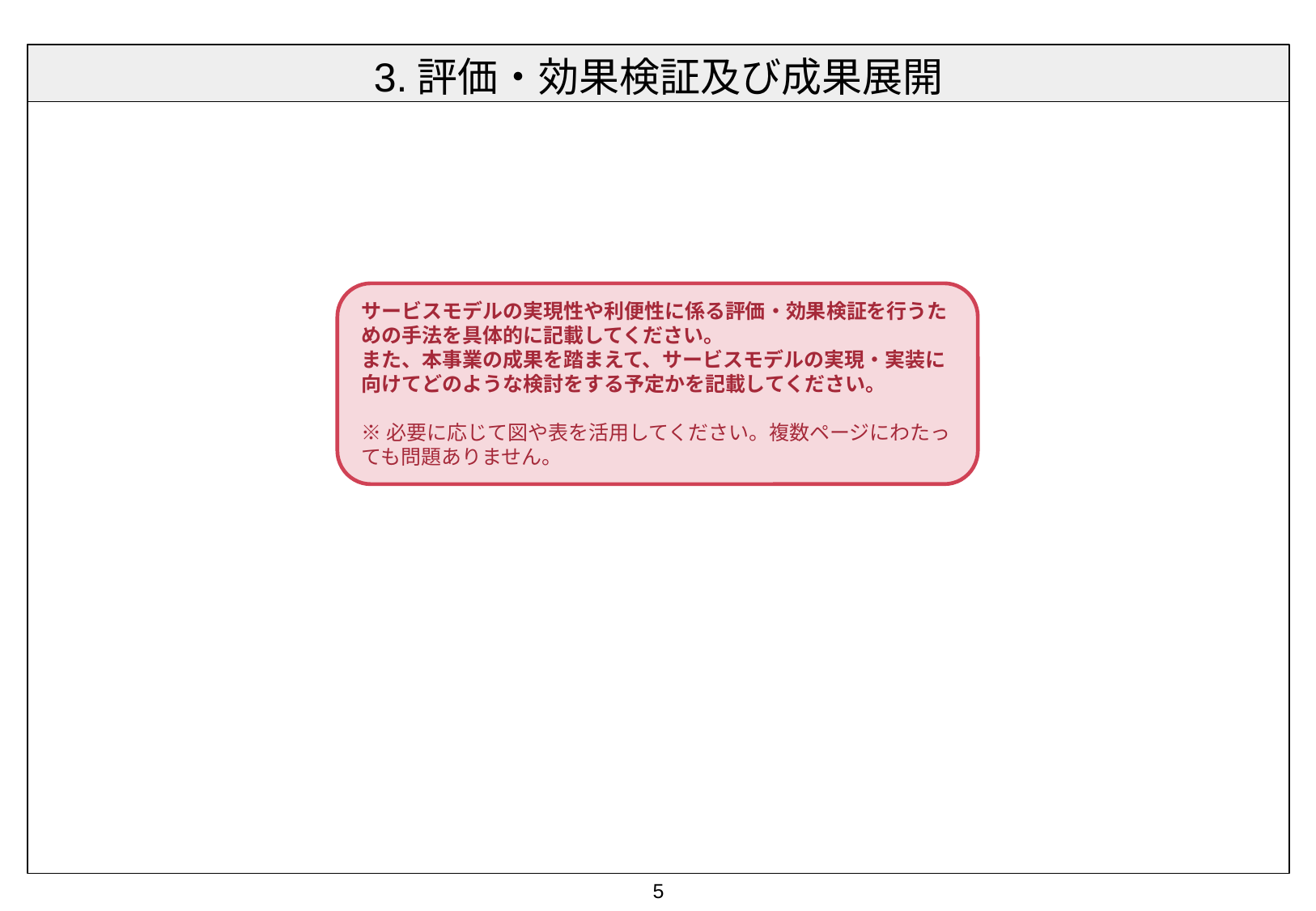

サービスモデルの実現性や利便性に係る評価・効果検証を行うための手法を具体的に記載してください。
また、本事業の成果を踏まえて、サービスモデルの実現・実装に向けてどのような検討をする予定かを記載してください。

※必要に応じて図や表を活用してください。複数ページにわたっても問題ありません。